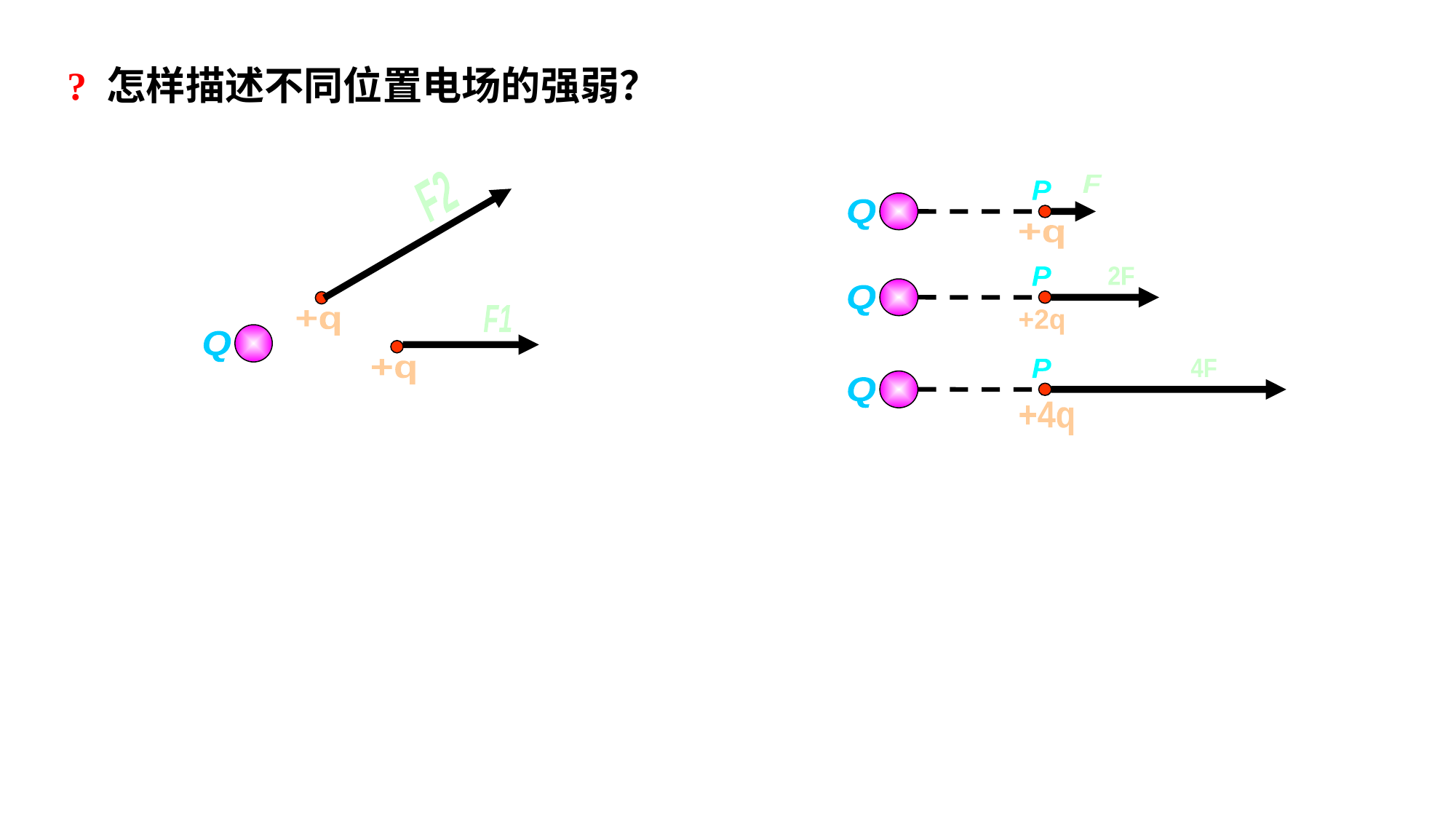

? 怎样描述不同位置电场的强弱？
F

P

Q

+q
P

2F

Q

+2q
P

4F

Q

+4q
F2

+q
F1

Q

+q